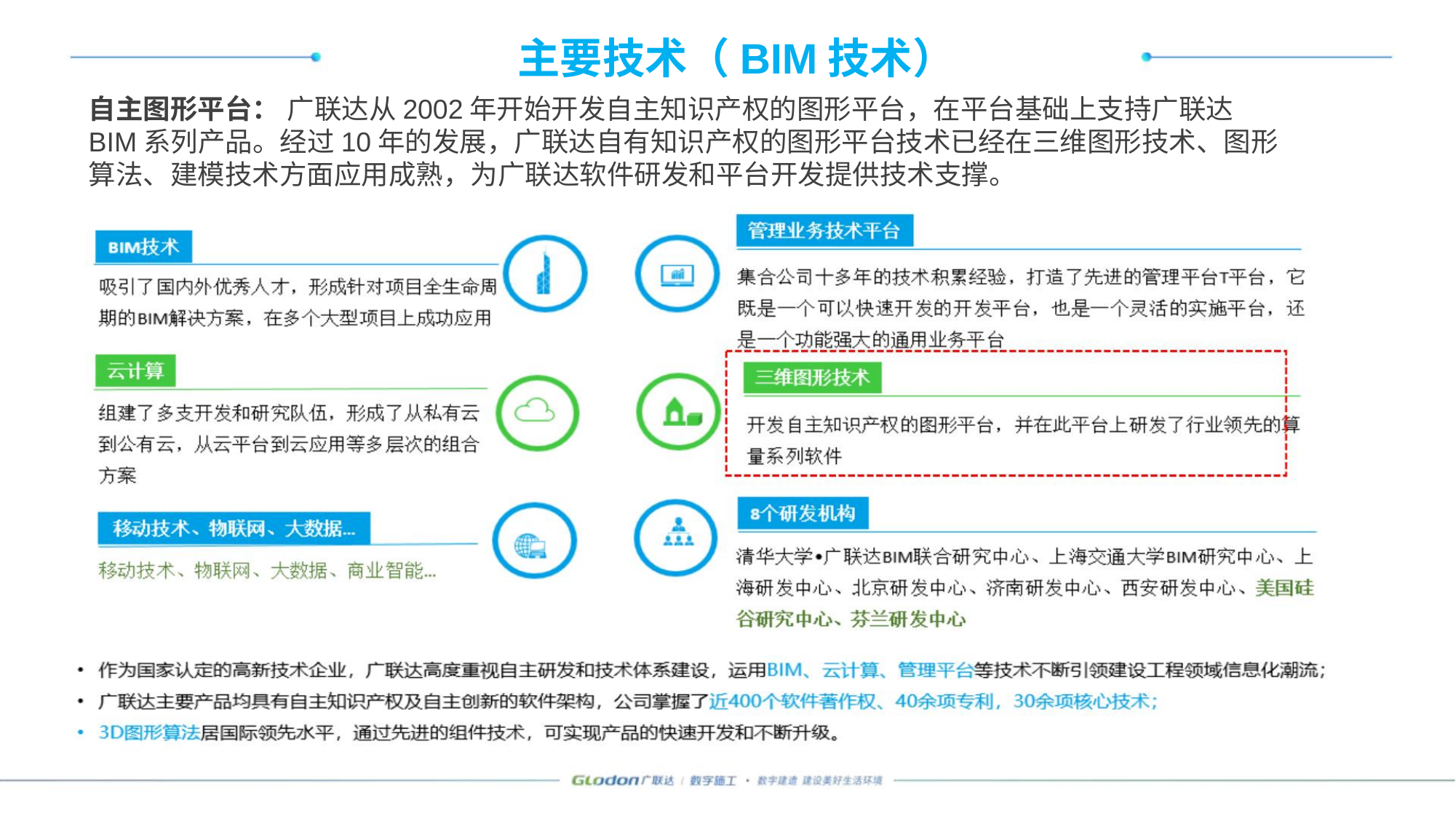

主要技术（BIM技术）
自主图形平台： 广联达从2002年开始开发自主知识产权的图形平台，在平台基础上支持广联达
BIM系列产品。经过10年的发展，广联达自有知识产权的图形平台技术已经在三维图形技术、图形
算法、建模技术方面应用成熟，为广联达软件研发和平台开发提供技术支撑。